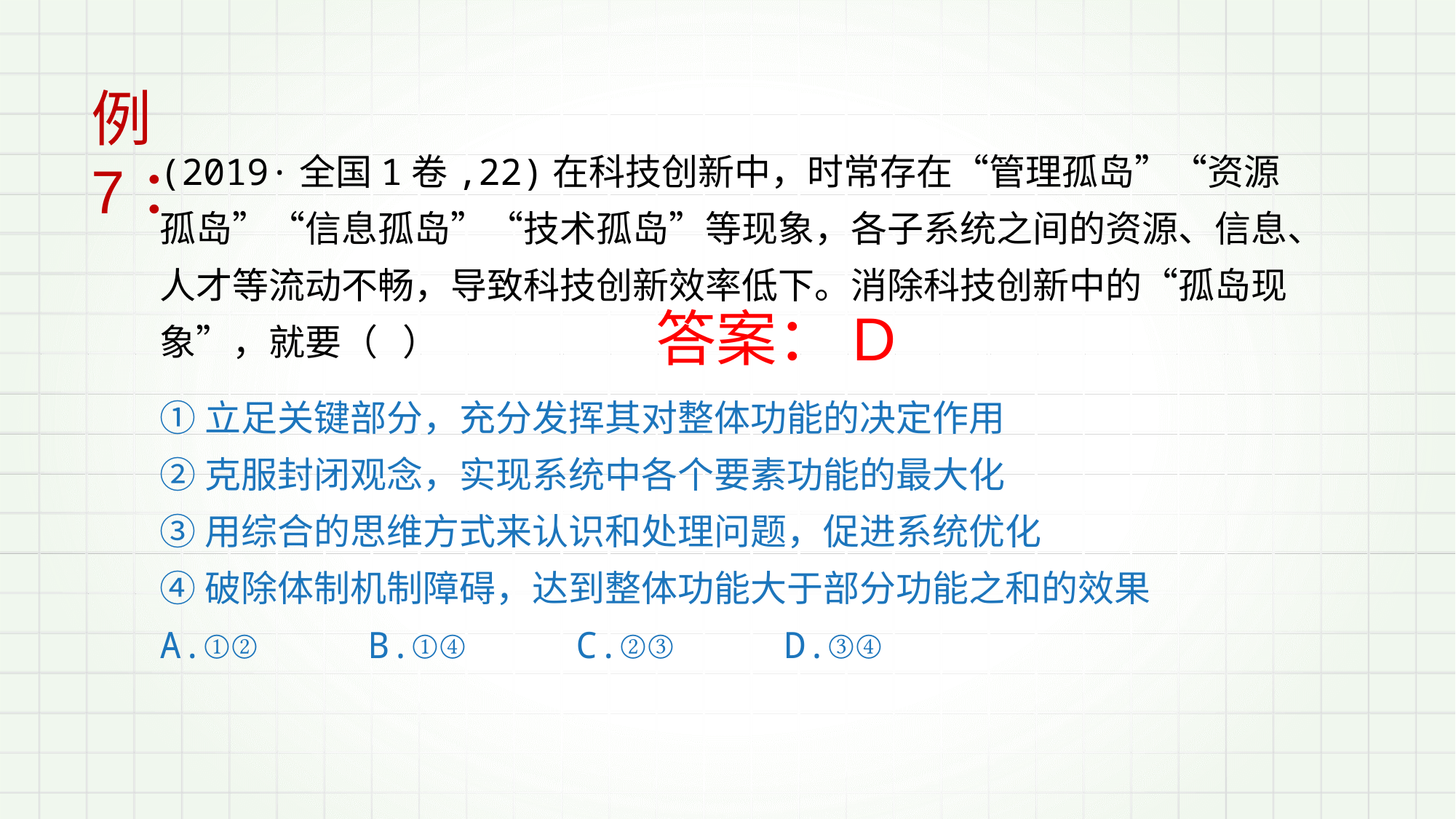

例7：
(2019·全国1卷,22)在科技创新中，时常存在“管理孤岛”“资源孤岛”“信息孤岛”“技术孤岛”等现象，各子系统之间的资源、信息、人才等流动不畅，导致科技创新效率低下。消除科技创新中的“孤岛现象”，就要（   ）

①立足关键部分，充分发挥其对整体功能的决定作用
②克服封闭观念，实现系统中各个要素功能的最大化
③用综合的思维方式来认识和处理问题，促进系统优化
④破除体制机制障碍，达到整体功能大于部分功能之和的效果
A.①②     B.①④     C.②③     D.③④
答案：D